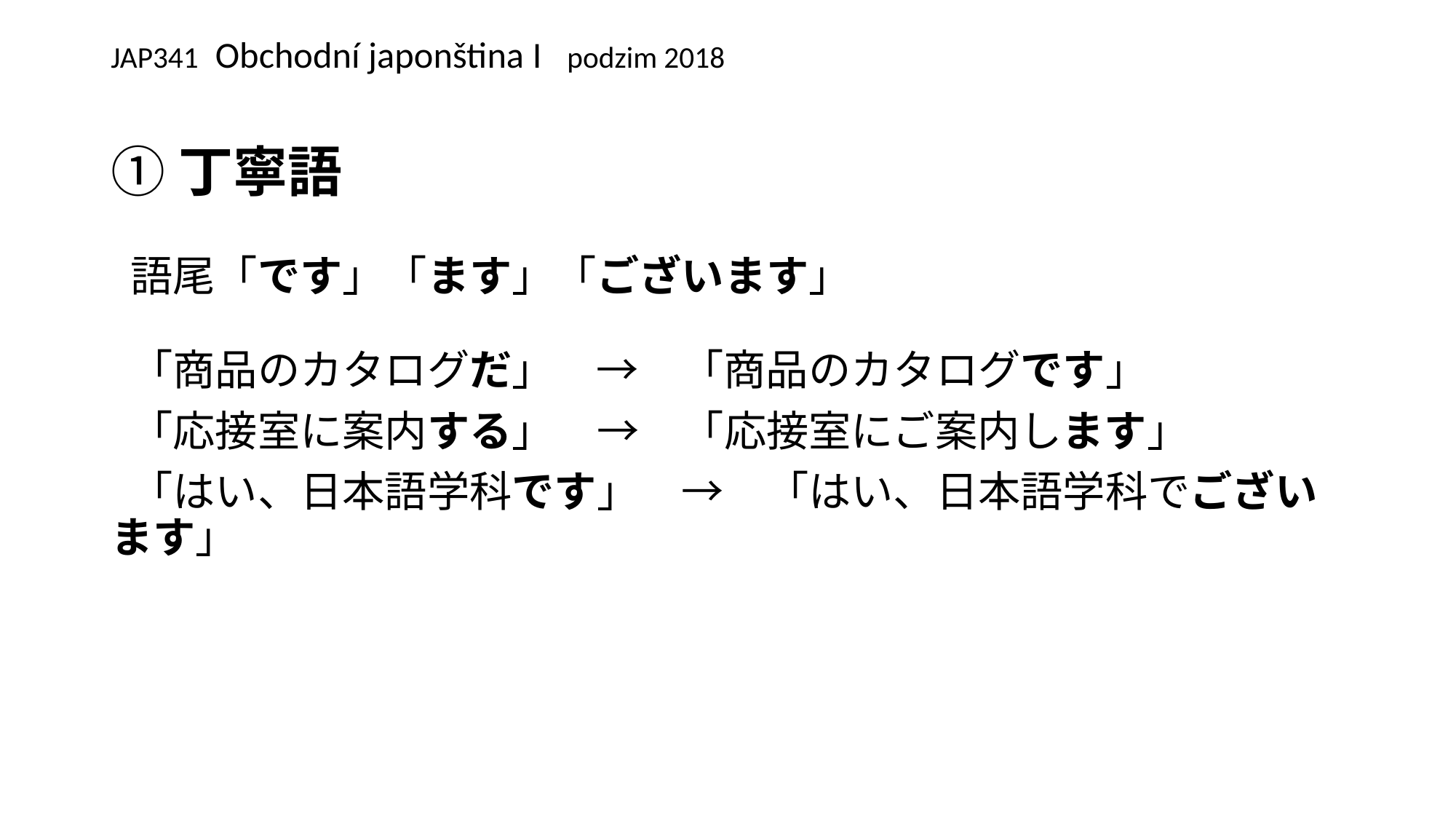

# JAP341  Obchodní japonština I   podzim 2018
①丁寧語
 語尾「です」「ます」「ございます」
 「商品のカタログだ」　→　「商品のカタログです」
 「応接室に案内する」　→　「応接室にご案内します」
 「はい、日本語学科です」　→　「はい、日本語学科でございます」